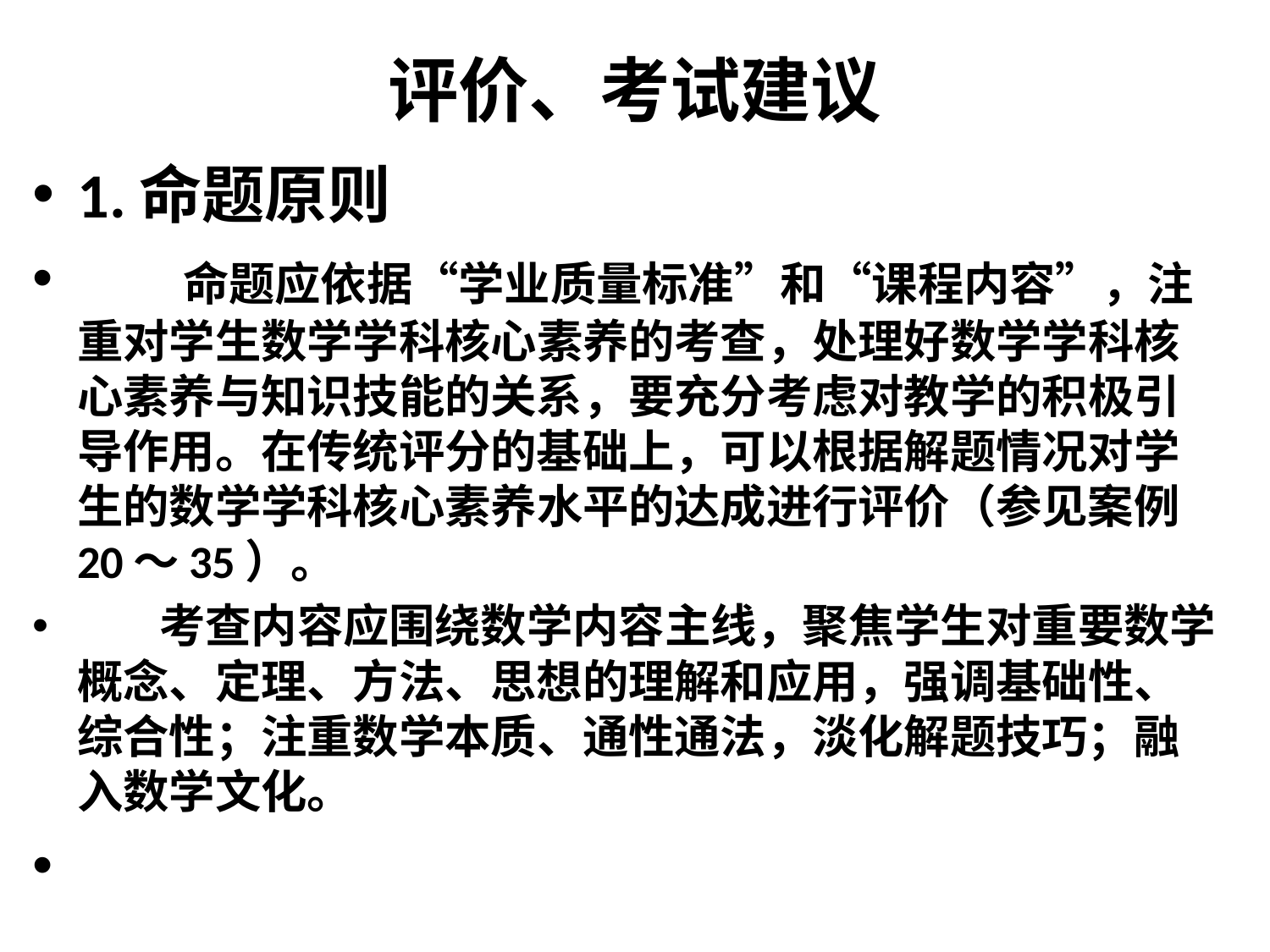

# 评价、考试建议
1.命题原则
       命题应依据“学业质量标准”和“课程内容”，注重对学生数学学科核心素养的考查，处理好数学学科核心素养与知识技能的关系，要充分考虑对教学的积极引导作用。在传统评分的基础上，可以根据解题情况对学生的数学学科核心素养水平的达成进行评价（参见案例20～35）。
       考查内容应围绕数学内容主线，聚焦学生对重要数学概念、定理、方法、思想的理解和应用，强调基础性、综合性；注重数学本质、通性通法，淡化解题技巧；融入数学文化。